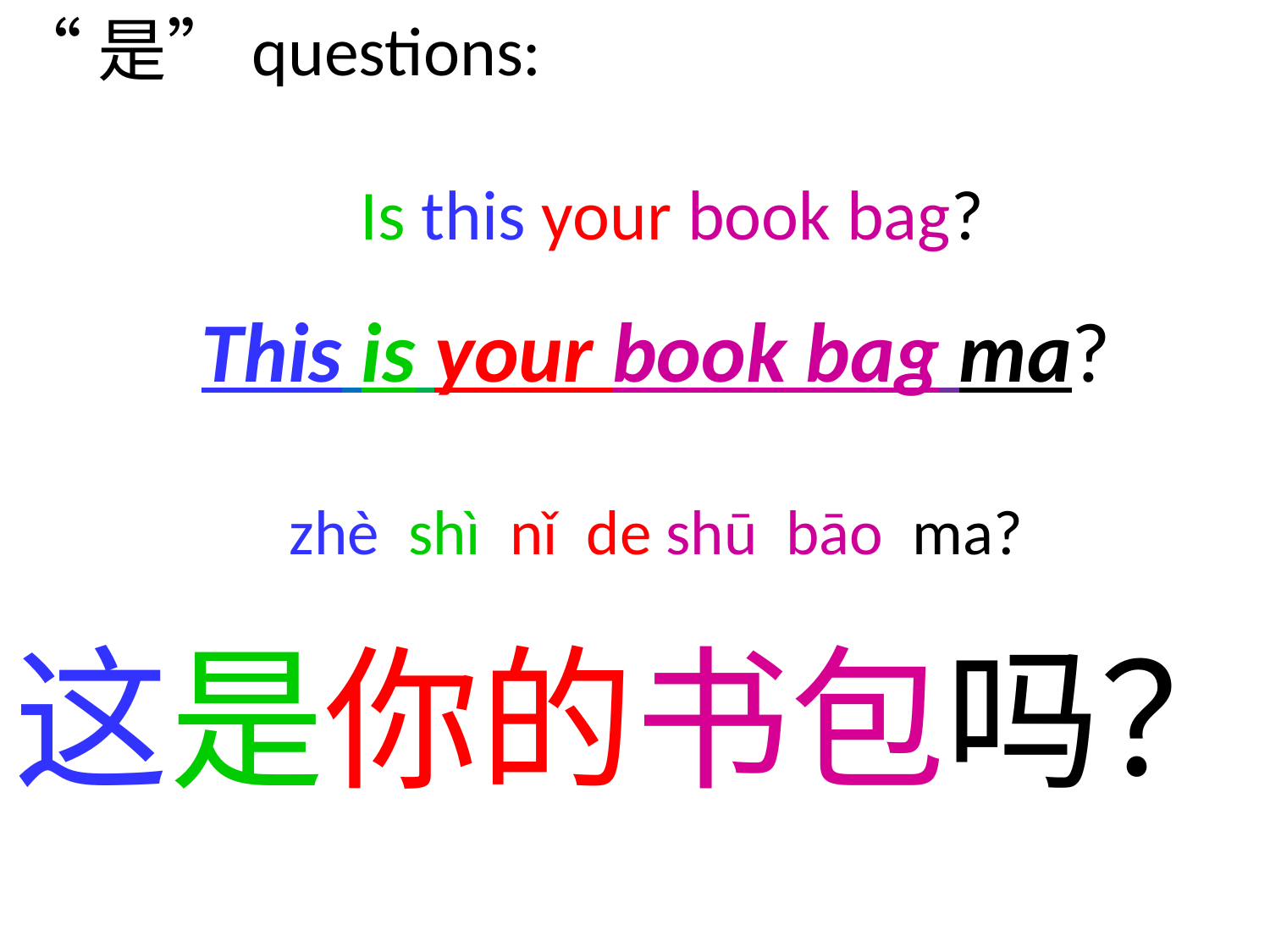

# “是”questions:
Is this your book bag?
This is your book bag ma?
zhè  shì  nǐ  de shū  bāo  ma?
这是你的书包吗？